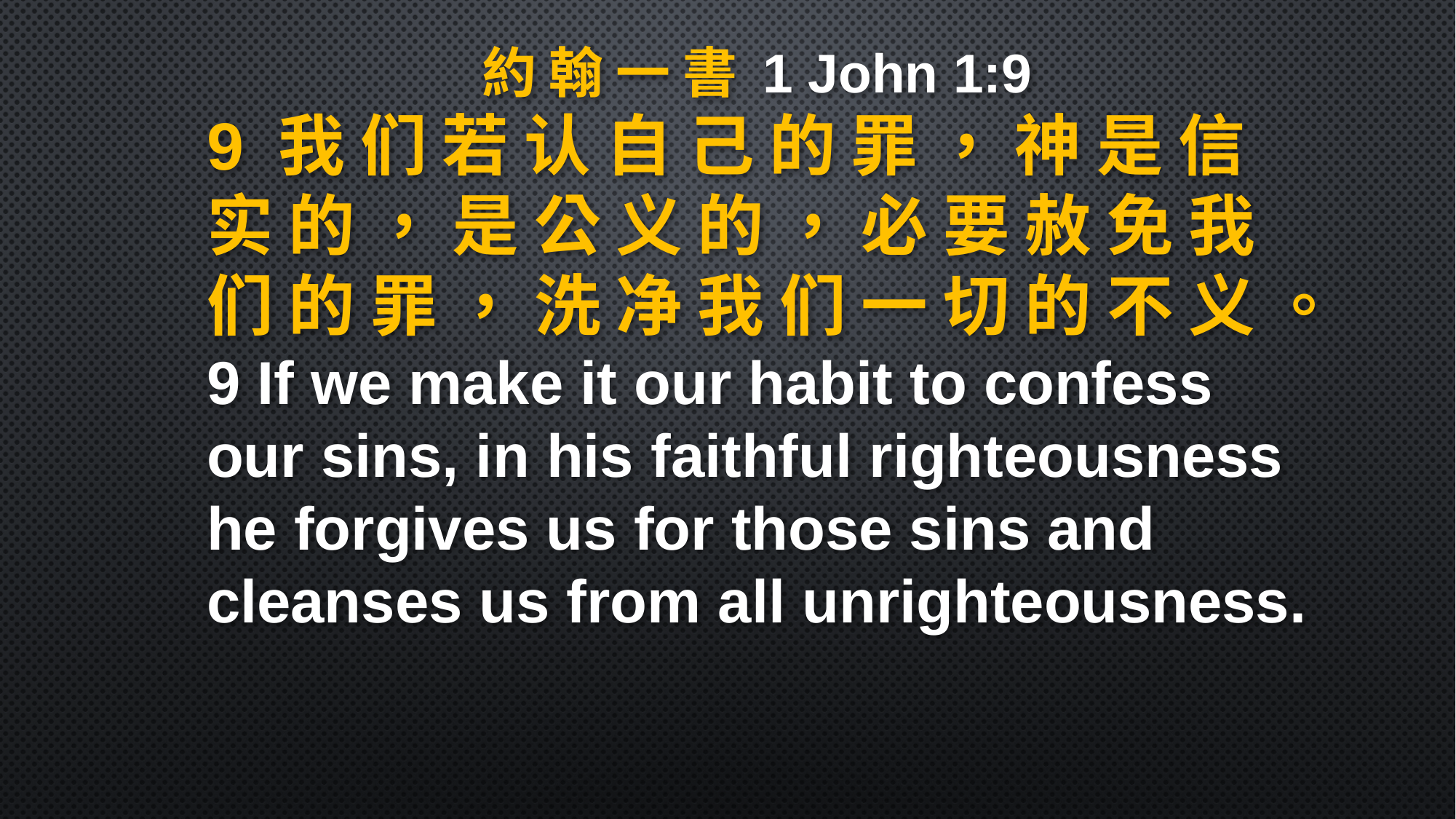

約 翰 一 書 1 John 1:9
9 我 们 若 认 自 己 的 罪 ， 神 是 信 实 的 ， 是 公 义 的 ， 必 要 赦 免 我 们 的 罪 ， 洗 净 我 们 一 切 的 不 义 。9 If we make it our habit to confess our sins, in his faithful righteousness he forgives us for those sins and cleanses us from all unrighteousness.